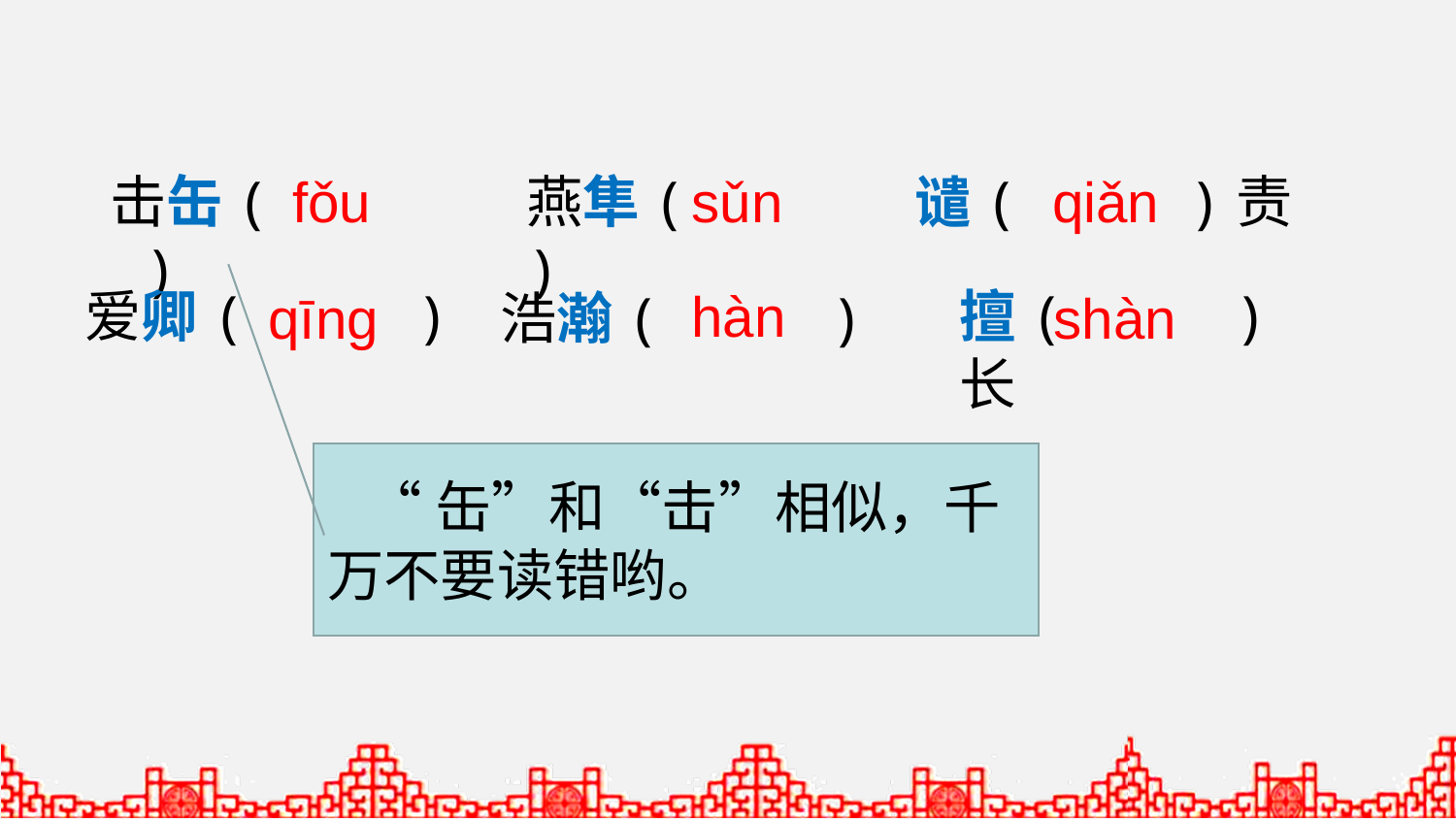

击缶(     )
fǒu
燕隼(     )
sǔn
谴(     )责
qiǎn
爱卿(     )
hàn
擅(     )长
qīng
浩瀚(     )
shàn
   “缶”和“击”相似，千万不要读错哟。